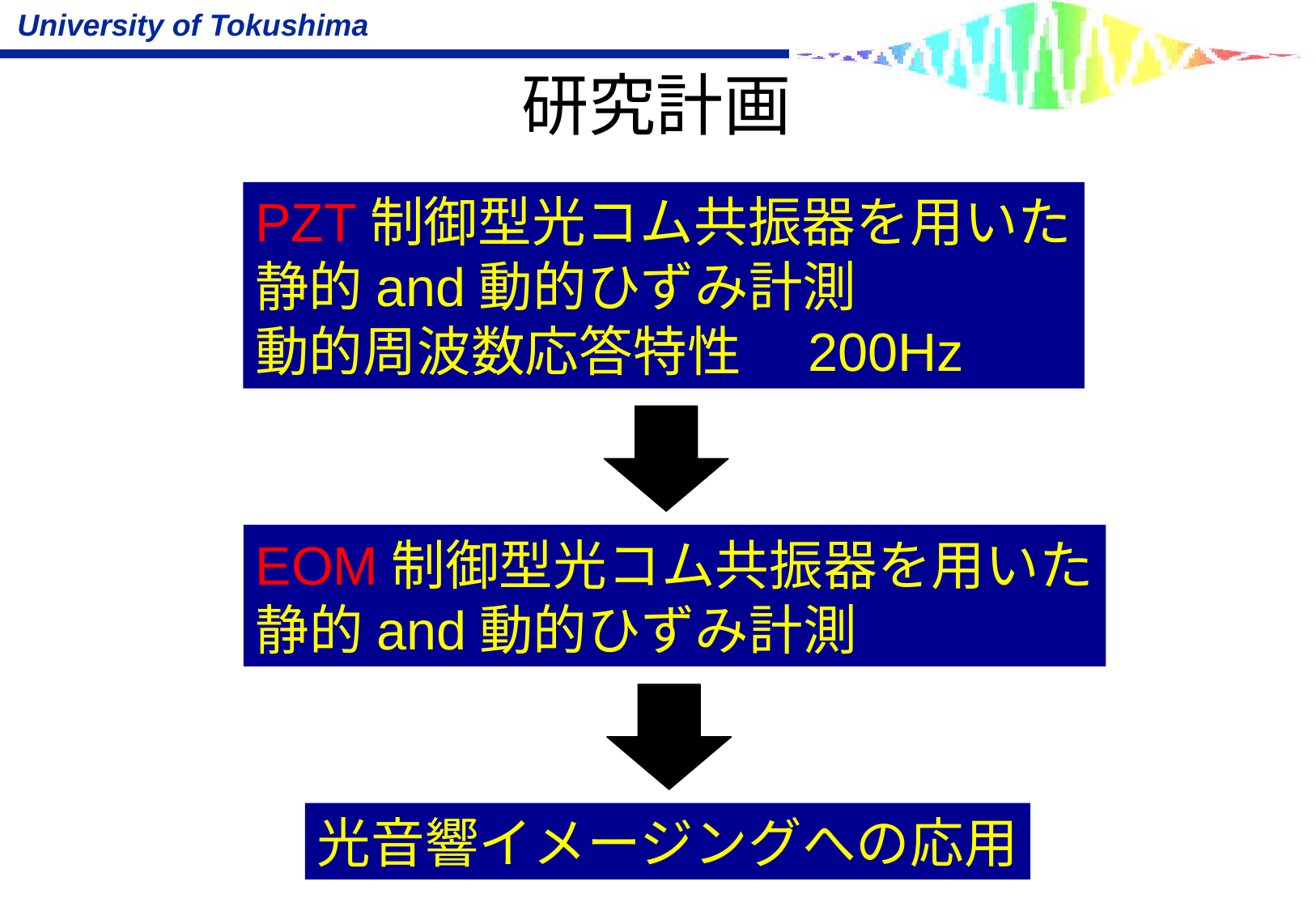

研究計画
PZT制御型光コム共振器を用いた
静的and動的ひずみ計測
動的周波数応答特性　200Hz

EOM制御型光コム共振器を用いた
静的and動的ひずみ計測

光音響イメージングへの応用